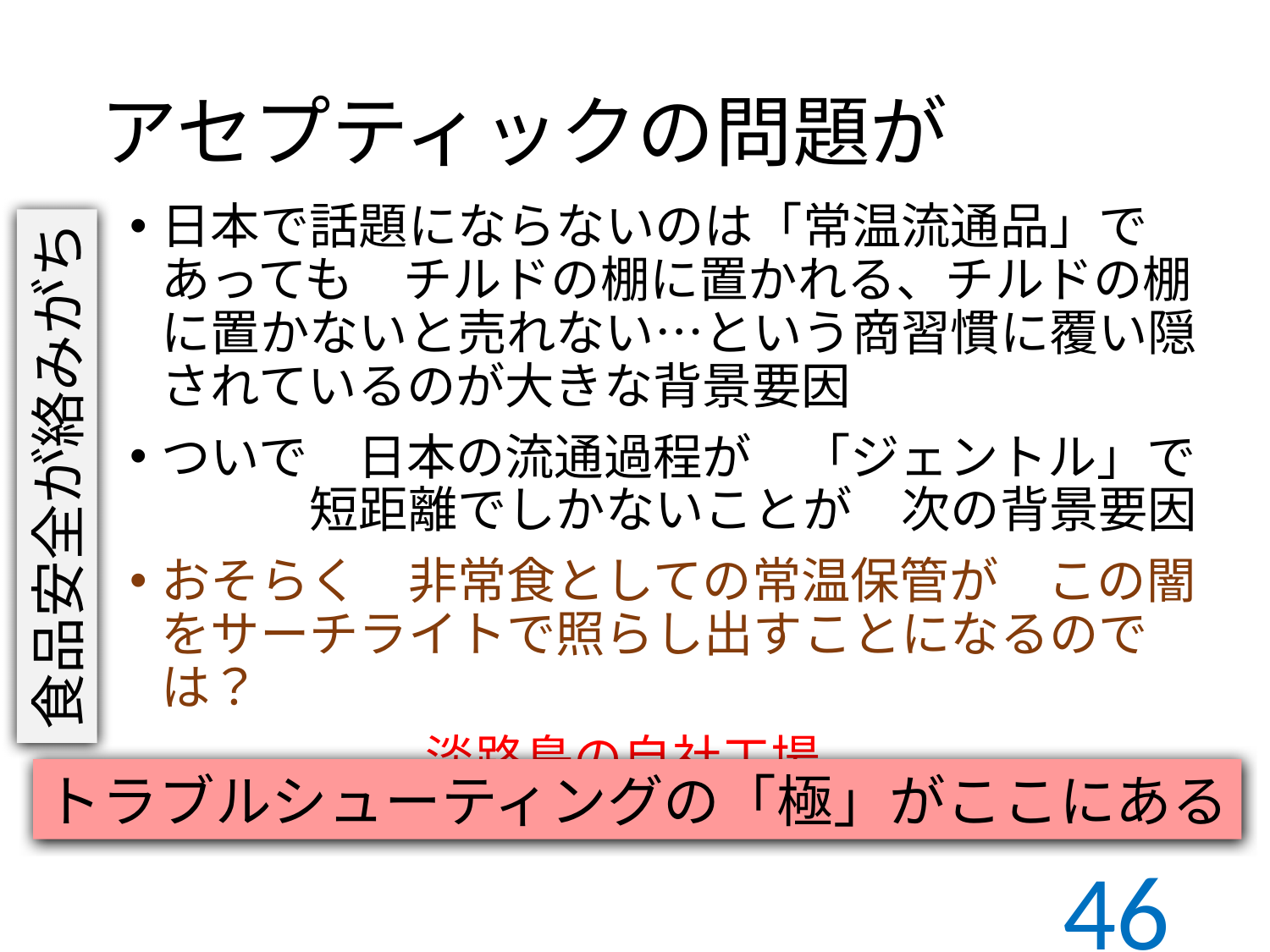

# アセプティックの問題が
日本で話題にならないのは「常温流通品」であっても　チルドの棚に置かれる、チルドの棚に置かないと売れない…という商習慣に覆い隠されているのが大きな背景要因
ついで　日本の流通過程が　「ジェントル」で　　　短距離でしかないことが　次の背景要因
おそらく　非常食としての常温保管が　この闇をサーチライトで照らし出すことになるのでは？
　　　　　　淡路島の自社工場
食品安全が絡みがち
トラブルシューティングの「極」がここにある
46